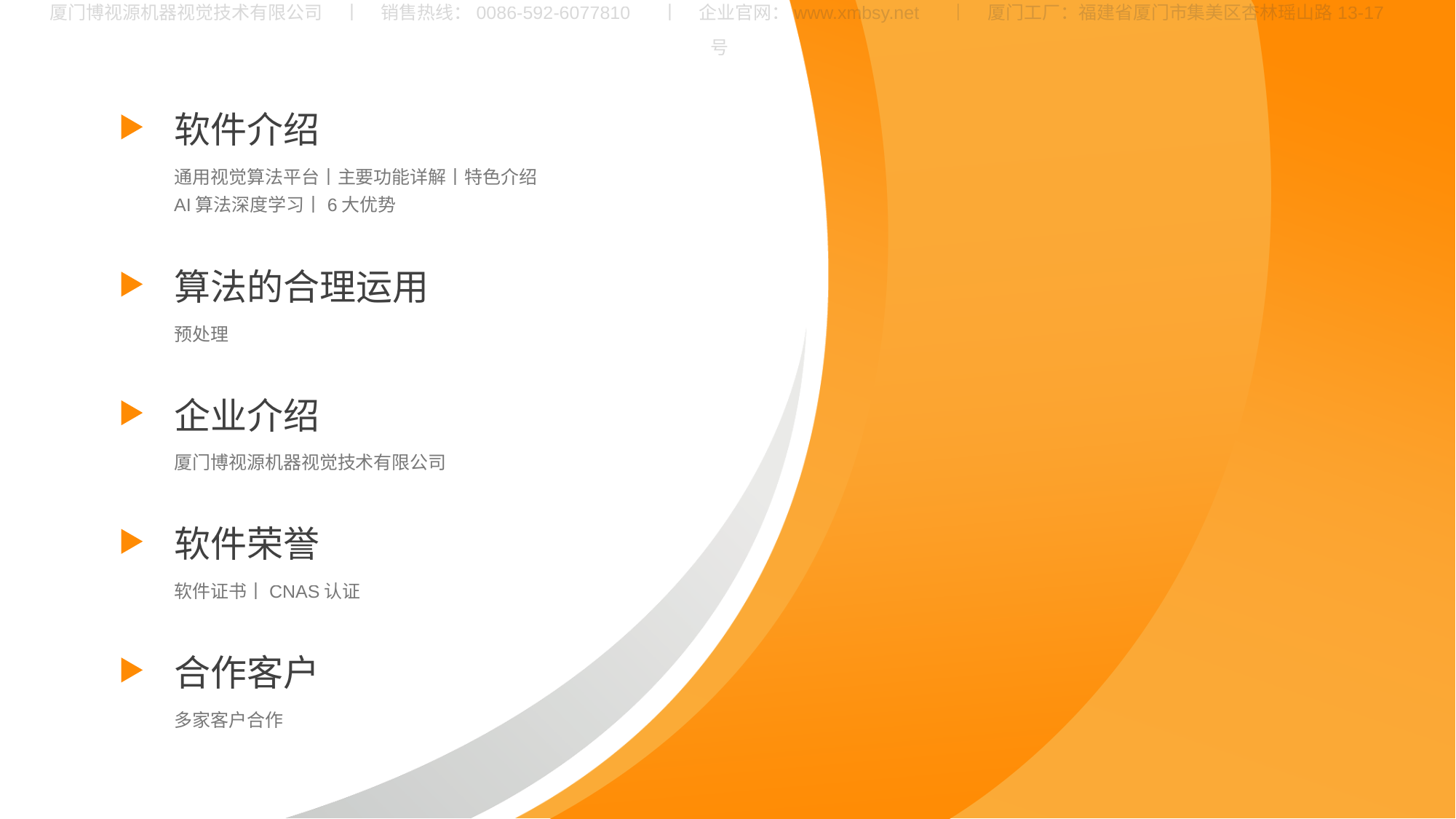

软件介绍

通用视觉算法平台丨主要功能详解丨特色介绍
AI算法深度学习丨6大优势
算法的合理运用

预处理
企业介绍

厦门博视源机器视觉技术有限公司
软件荣誉

软件证书丨CNAS认证
合作客户

多家客户合作